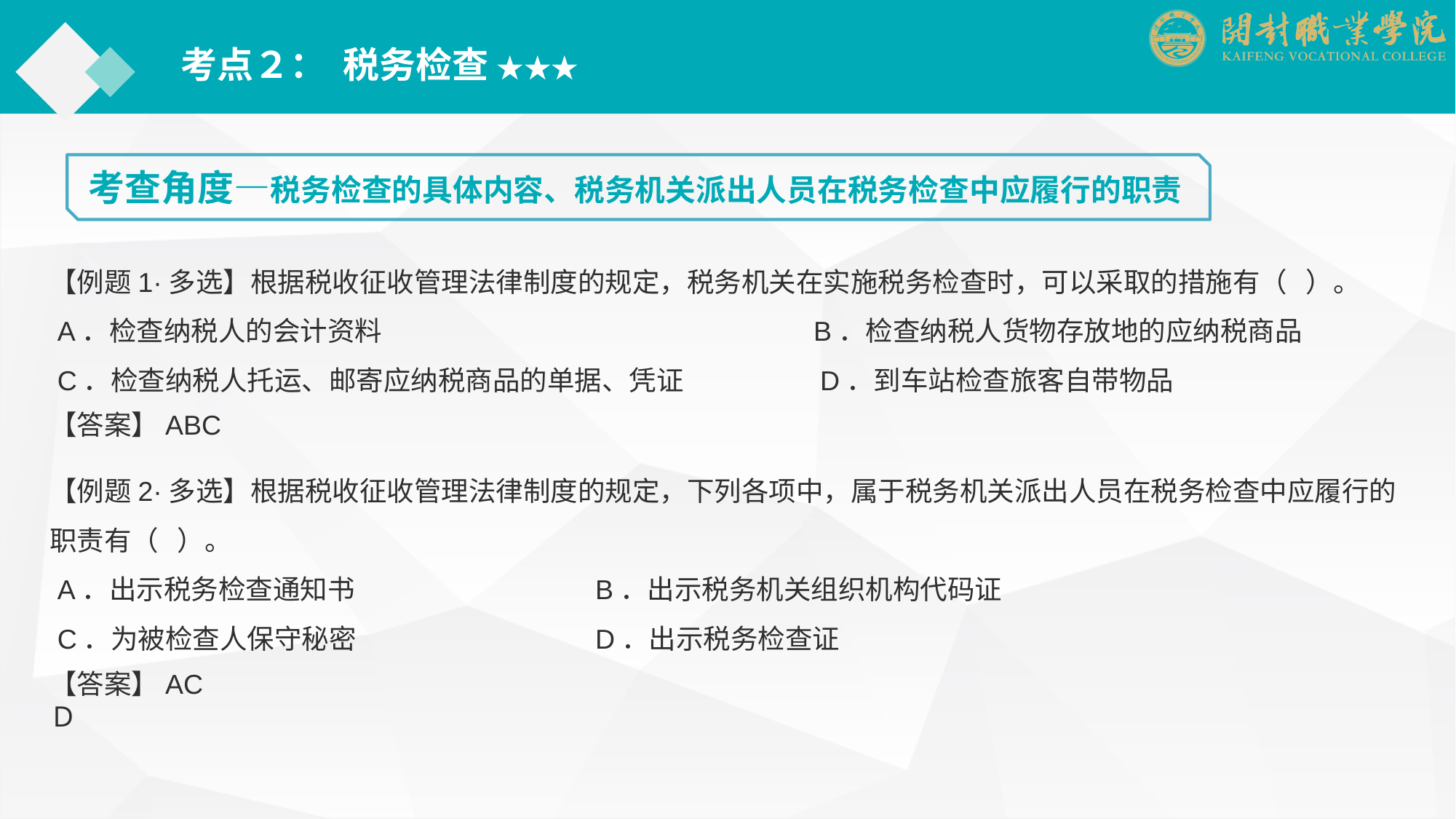

考点２：  税务检查 ★★★

考查角度—税务检查的具体内容、税务机关派出人员在税务检查中应履行的职责
【例题1·多选】根据税收征收管理法律制度的规定，税务机关在实施税务检查时，可以采取的措施有（   ）。
 A．检查纳税人的会计资料				B．检查纳税人货物存放地的应纳税商品
 C．检查纳税人托运、邮寄应纳税商品的单据、凭证	　　　　D．到车站检查旅客自带物品
【答案】ABC
【例题2·多选】根据税收征收管理法律制度的规定，下列各项中，属于税务机关派出人员在税务检查中应履行的职责有（   ）。
 A．出示税务检查通知书			B．出示税务机关组织机构代码证
 C．为被检查人保守秘密			D．出示税务检查证
【答案】ACＤ